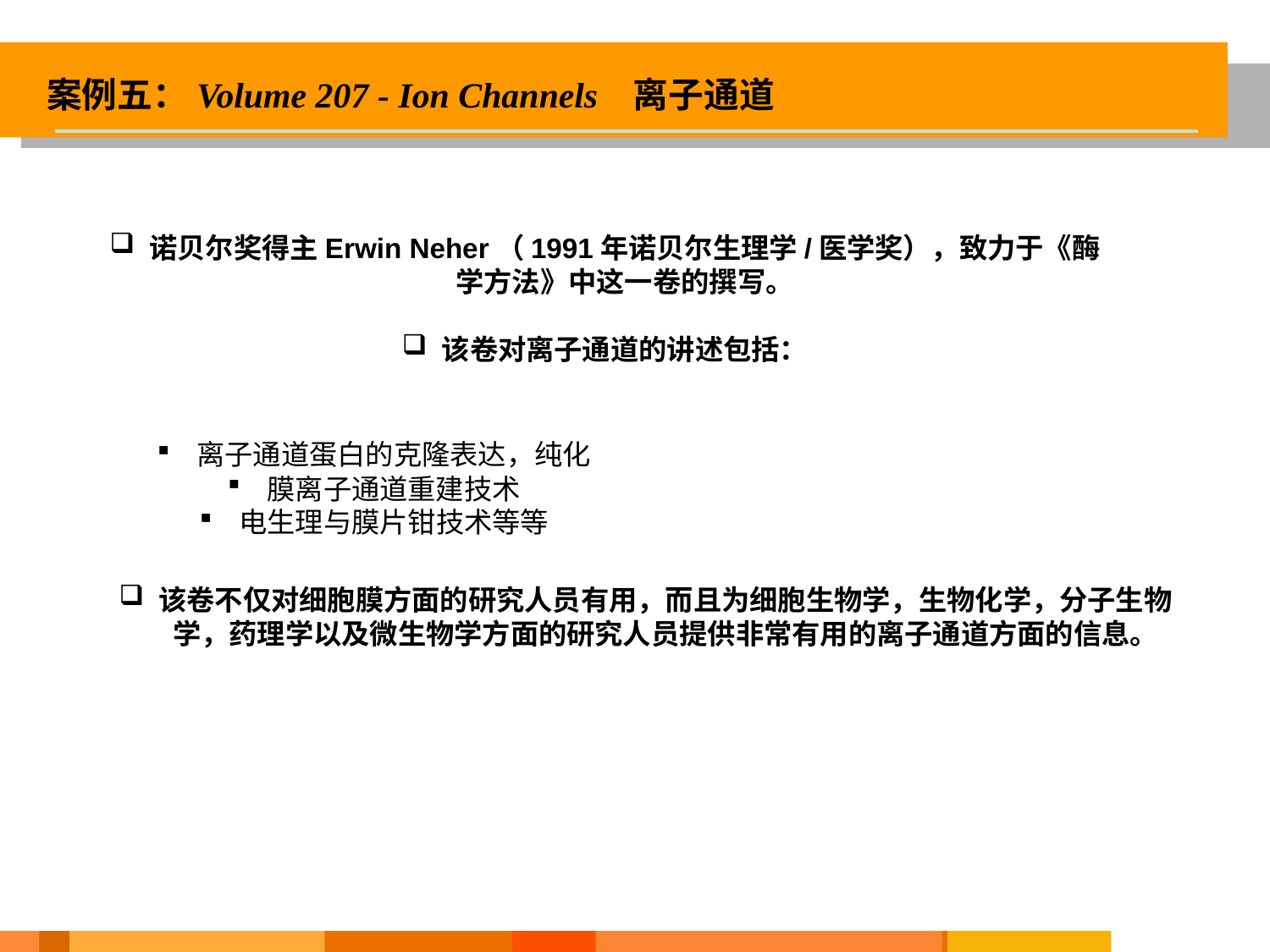

案例五：Volume 207 - Ion Channels   离子通道

诺贝尔奖得主Erwin Neher（1991年诺贝尔生理学/医学奖），致力于《酶学方法》中这一卷的撰写。

该卷对离子通道的讲述包括：

离子通道蛋白的克隆表达，纯化
膜离子通道重建技术
电生理与膜片钳技术等等

该卷不仅对细胞膜方面的研究人员有用，而且为细胞生物学，生物化学，分子生物学，药理学以及微生物学方面的研究人员提供非常有用的离子通道方面的信息。